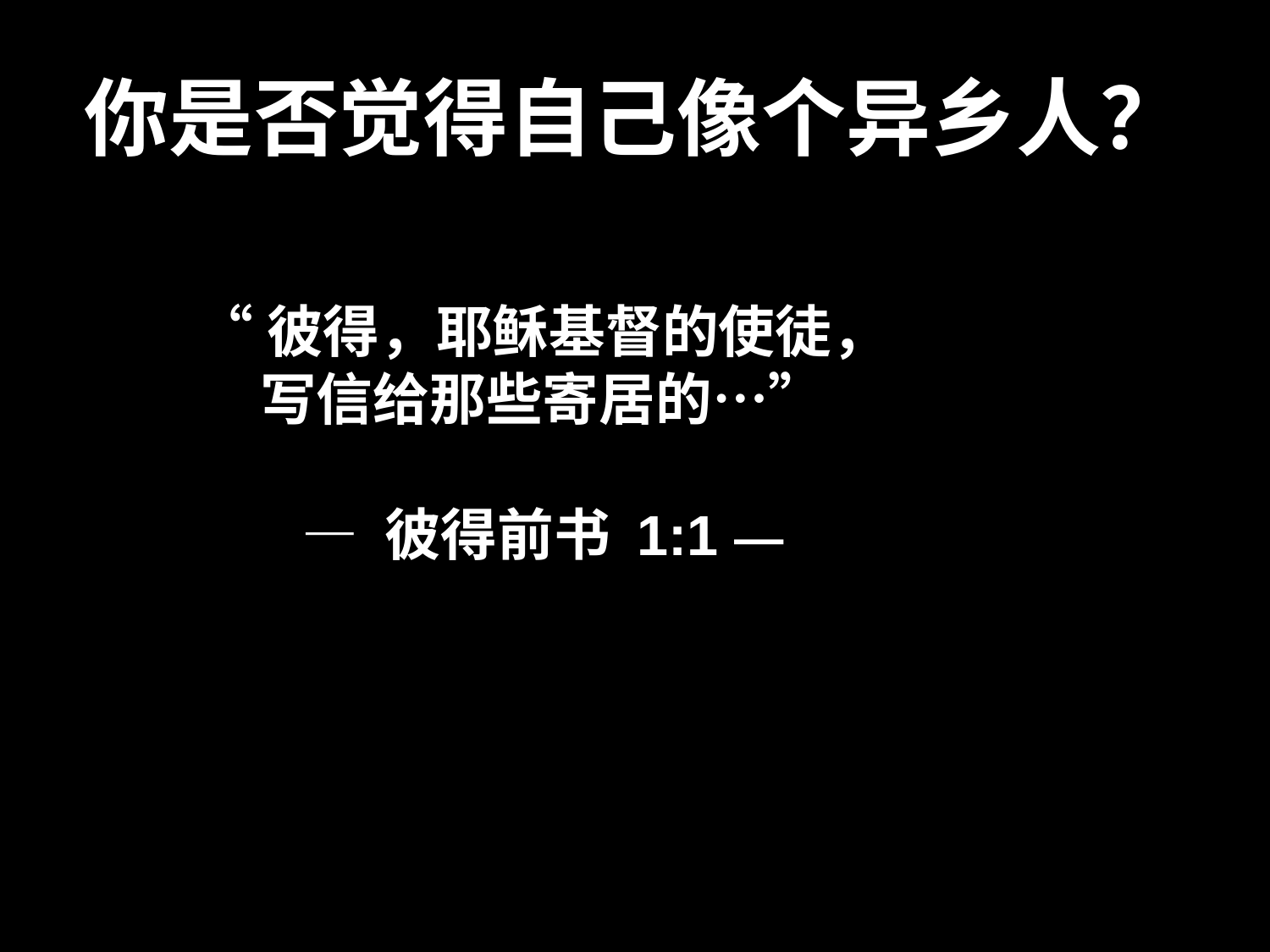

# 你是否觉得自己像个异乡人？
“彼得，耶稣基督的使徒，
写信给那些寄居的…”
— 彼得前书 1:1 —